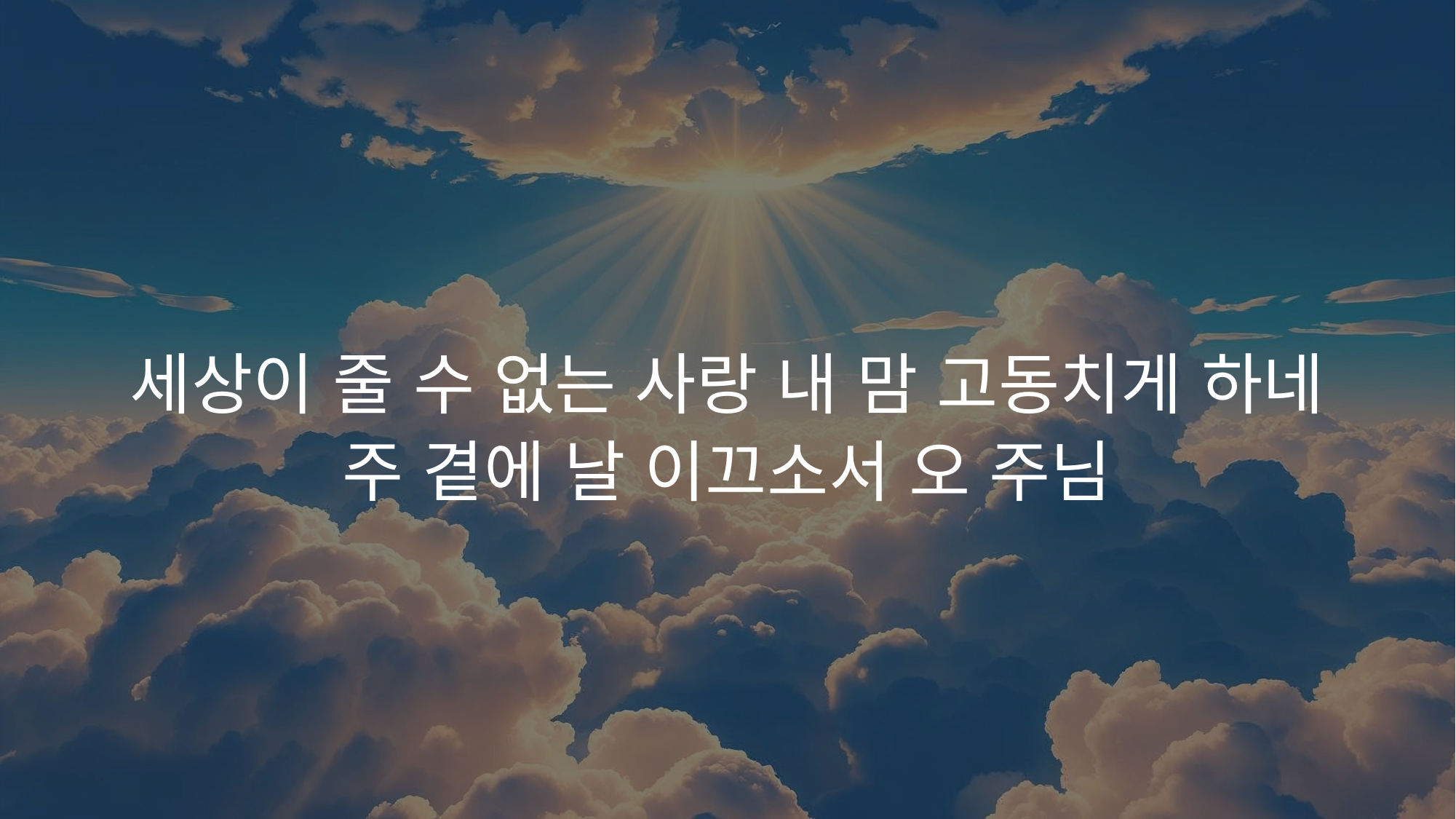

세상이 줄 수 없는 사랑 내 맘 고동치게 하네
주 곁에 날 이끄소서 오 주님